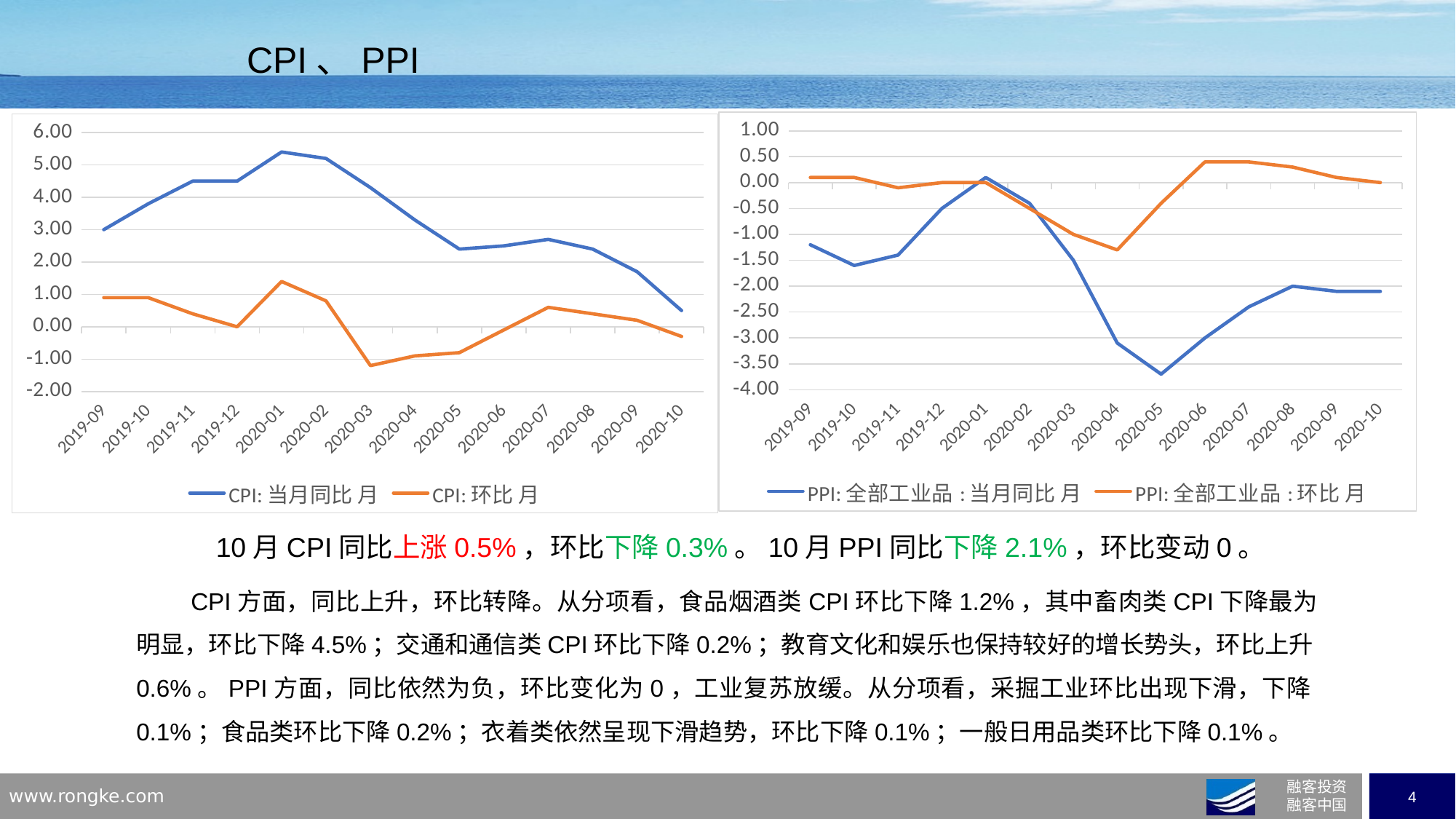

# CPI、PPI

### Chart

| Category | PPI:全部工业品:当月同比 | PPI:全部工业品:环比 |
|---|---|---|
| 43738 | -1.2 | 0.1 |
| 43769 | -1.6 | 0.1 |
| 43799 | -1.4 | -0.1 |
| 43830 | -0.5 | 0.0 |
| 43861 | 0.1 | 0.0 |
| 43890 | -0.4 | -0.5 |
| 43921 | -1.5 | -1.0 |
| 43951 | -3.1 | -1.3 |
| 43982 | -3.7 | -0.4 |
| 44012 | -3.0 | 0.4 |
| 44043 | -2.4 | 0.4 |
| 44074 | -2.0 | 0.3 |
| 44104 | -2.1 | 0.1 |
| 44135 | -2.1 | 0.0 |

### Chart

| Category | CPI:当月同比 | CPI:环比 |
|---|---|---|
| 43738 | 3.0 | 0.9 |
| 43769 | 3.8 | 0.9 |
| 43799 | 4.5 | 0.4 |
| 43830 | 4.5 | 0.0 |
| 43861 | 5.4 | 1.4 |
| 43890 | 5.2 | 0.8 |
| 43921 | 4.3 | -1.2 |
| 43951 | 3.3 | -0.9 |
| 43982 | 2.4 | -0.8 |
| 44012 | 2.5 | -0.1 |
| 44043 | 2.7 | 0.6 |
| 44074 | 2.4 | 0.4 |
| 44104 | 1.7 | 0.2 |
| 44135 | 0.5 | -0.3 |
10月CPI同比上涨0.5%，环比下降0.3%。10月PPI同比下降2.1%，环比变动0。

CPI方面，同比上升，环比转降。从分项看，食品烟酒类CPI环比下降1.2%，其中畜肉类CPI下降最为明显，环比下降4.5%；交通和通信类CPI环比下降0.2%；教育文化和娱乐也保持较好的增长势头，环比上升0.6%。PPI方面，同比依然为负，环比变化为0，工业复苏放缓。从分项看，采掘工业环比出现下滑，下降0.1%；食品类环比下降0.2%；衣着类依然呈现下滑趋势，环比下降0.1%；一般日用品类环比下降0.1%。